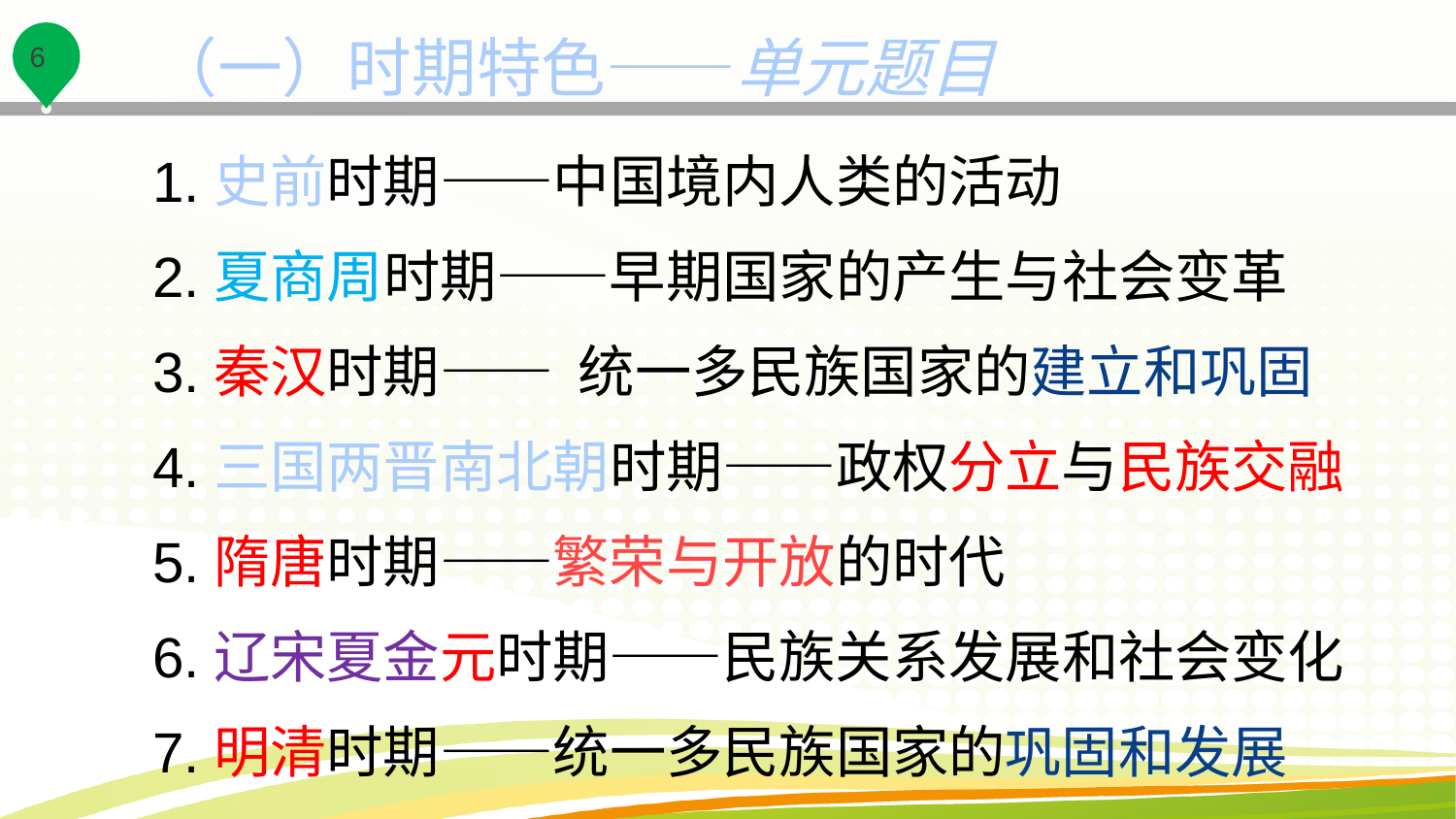

（一）时期特色——单元题目
1.史前时期——中国境内人类的活动
2.夏商周时期——早期国家的产生与社会变革
3.秦汉时期——  统一多民族国家的建立和巩固
4.三国两晋南北朝时期——政权分立与民族交融
5.隋唐时期——繁荣与开放的时代
6.辽宋夏金元时期——民族关系发展和社会变化
7.明清时期——统一多民族国家的巩固和发展